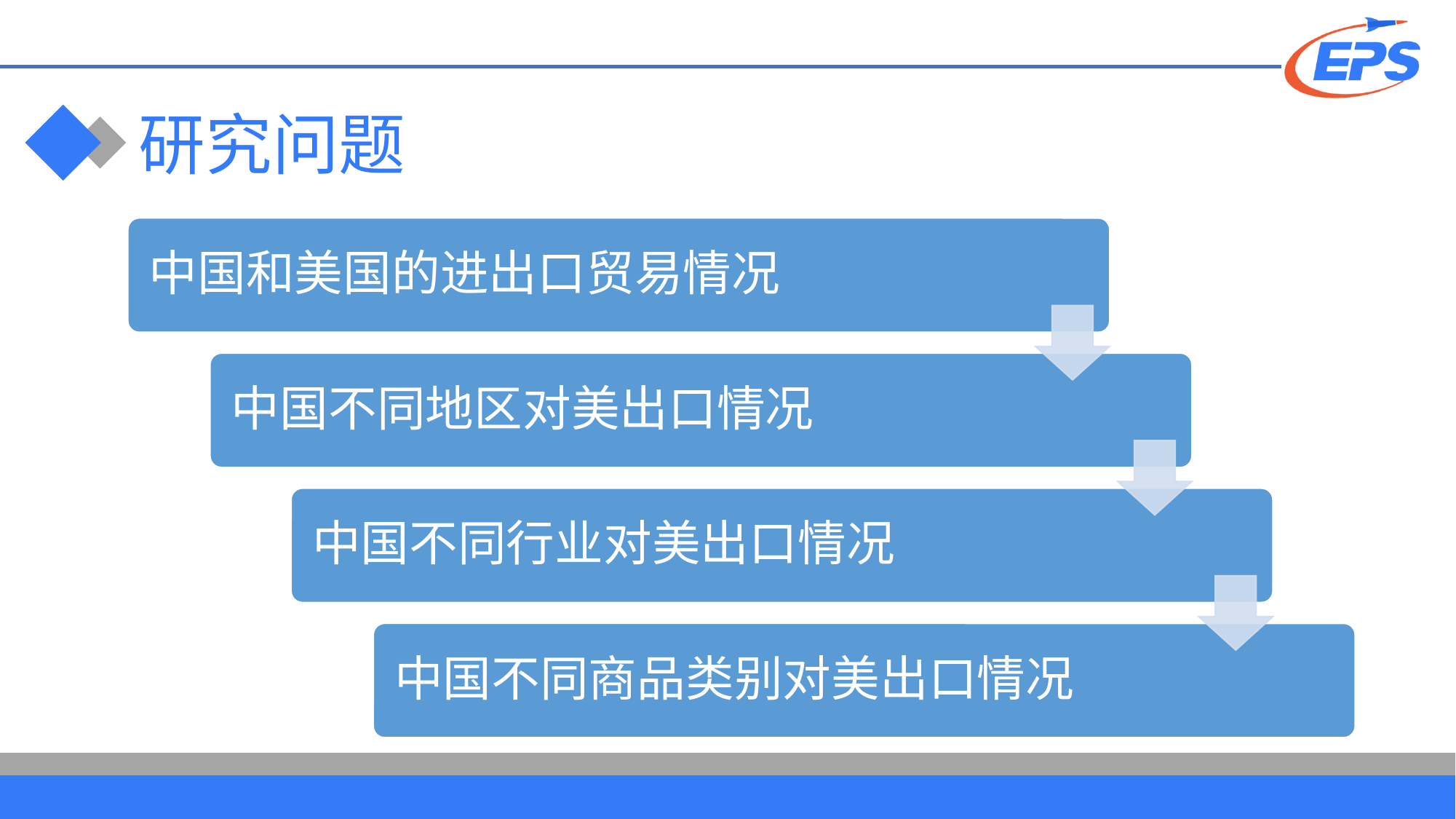

# 研究问题
中国和美国的进出口贸易情况
中国不同地区对美出口情况
中国不同行业对美出口情况
中国不同商品类别对美出口情况